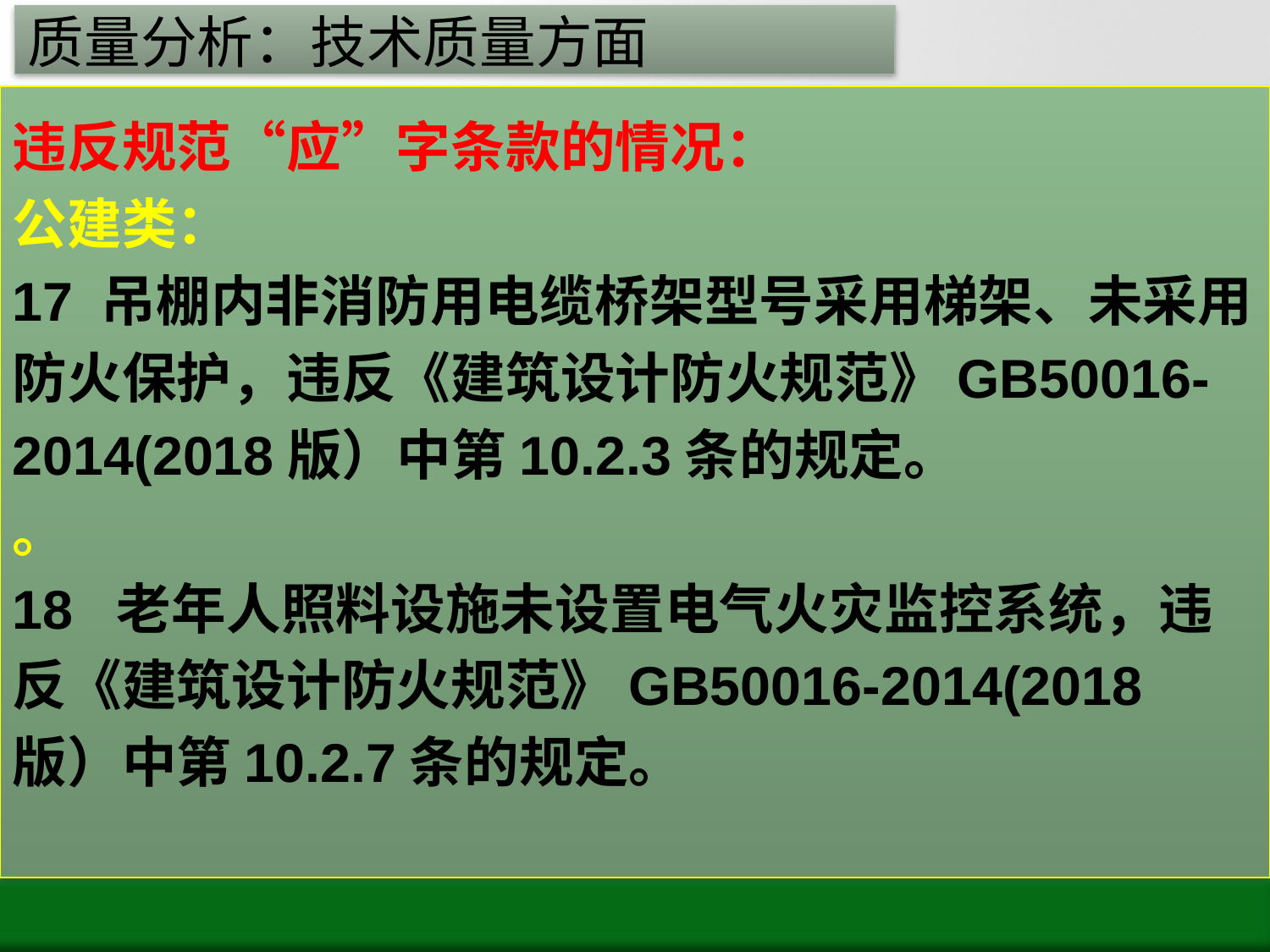

# 质量分析：技术质量方面
违反规范“应”字条款的情况：
公建类：
17 吊棚内非消防用电缆桥架型号采用梯架、未采用防火保护，违反《建筑设计防火规范》GB50016-2014(2018版）中第10.2.3条的规定。
。
18  老年人照料设施未设置电气火灾监控系统，违反《建筑设计防火规范》GB50016-2014(2018版）中第10.2.7条的规定。